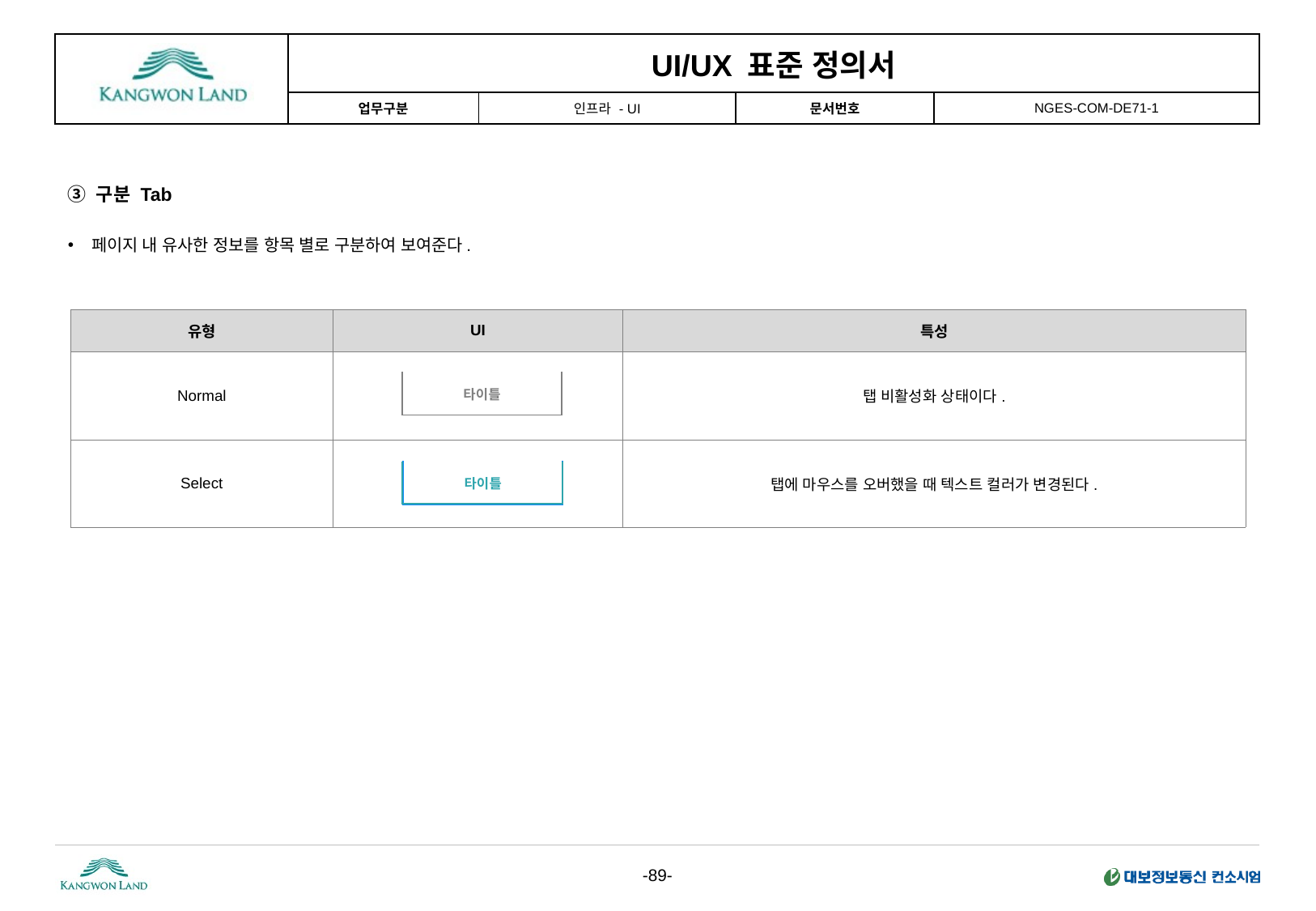

③ 구분 Tab
페이지 내 유사한 정보를 항목 별로 구분하여 보여준다.
| 유형 | UI | 특성 |
| --- | --- | --- |
| Normal |  | 탭 비활성화 상태이다. |
| Select |  | 탭에 마우스를 오버했을 때 텍스트 컬러가 변경된다. |
| 타이틀 |
| --- |
| 타이틀 |
| --- |